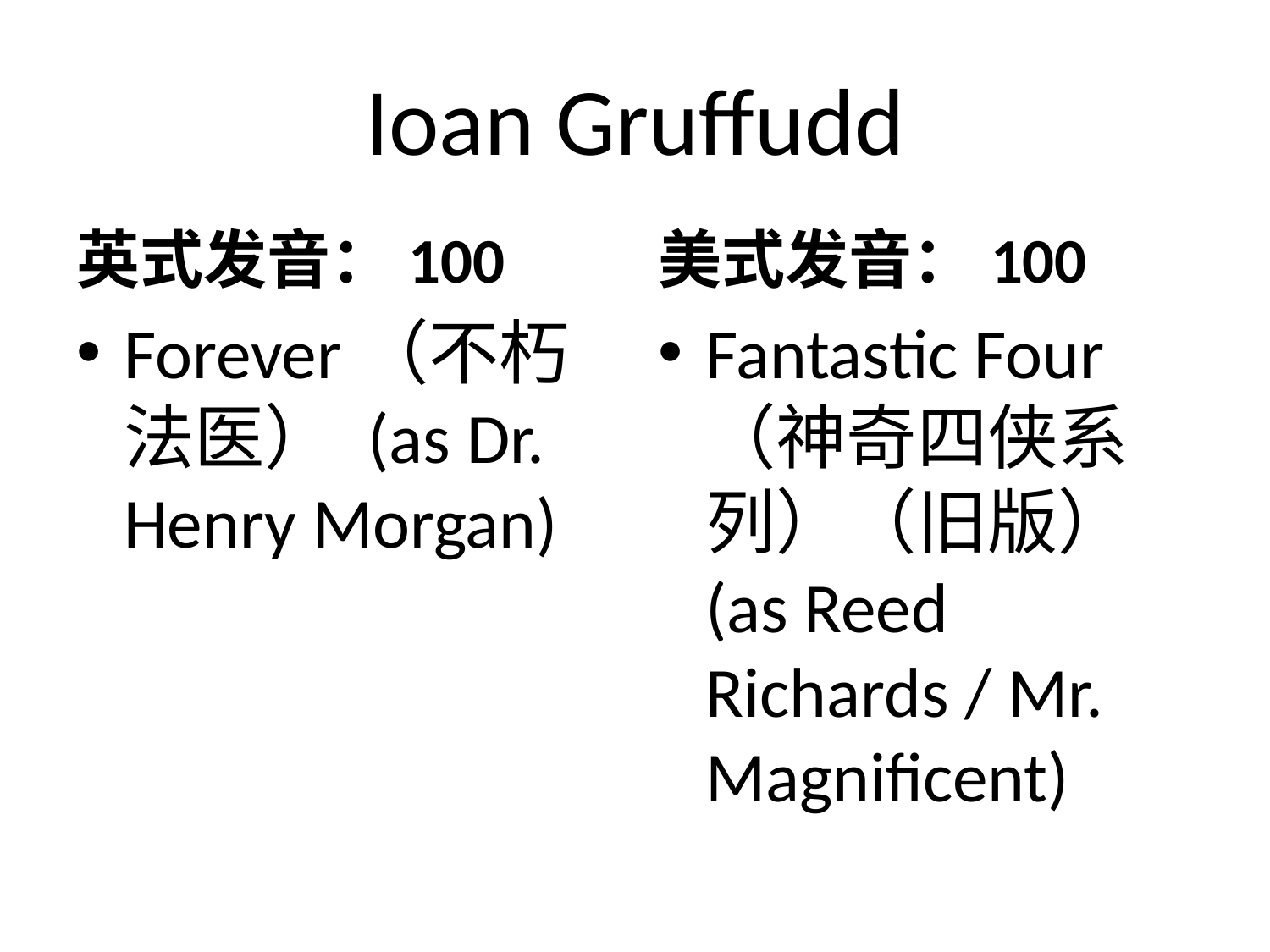

# Ioan Gruffudd
英式发音：100
美式发音：100
Forever（不朽法医） (as Dr. Henry Morgan)
Fantastic Four（神奇四侠系列）（旧版）(as Reed Richards / Mr. Magnificent)